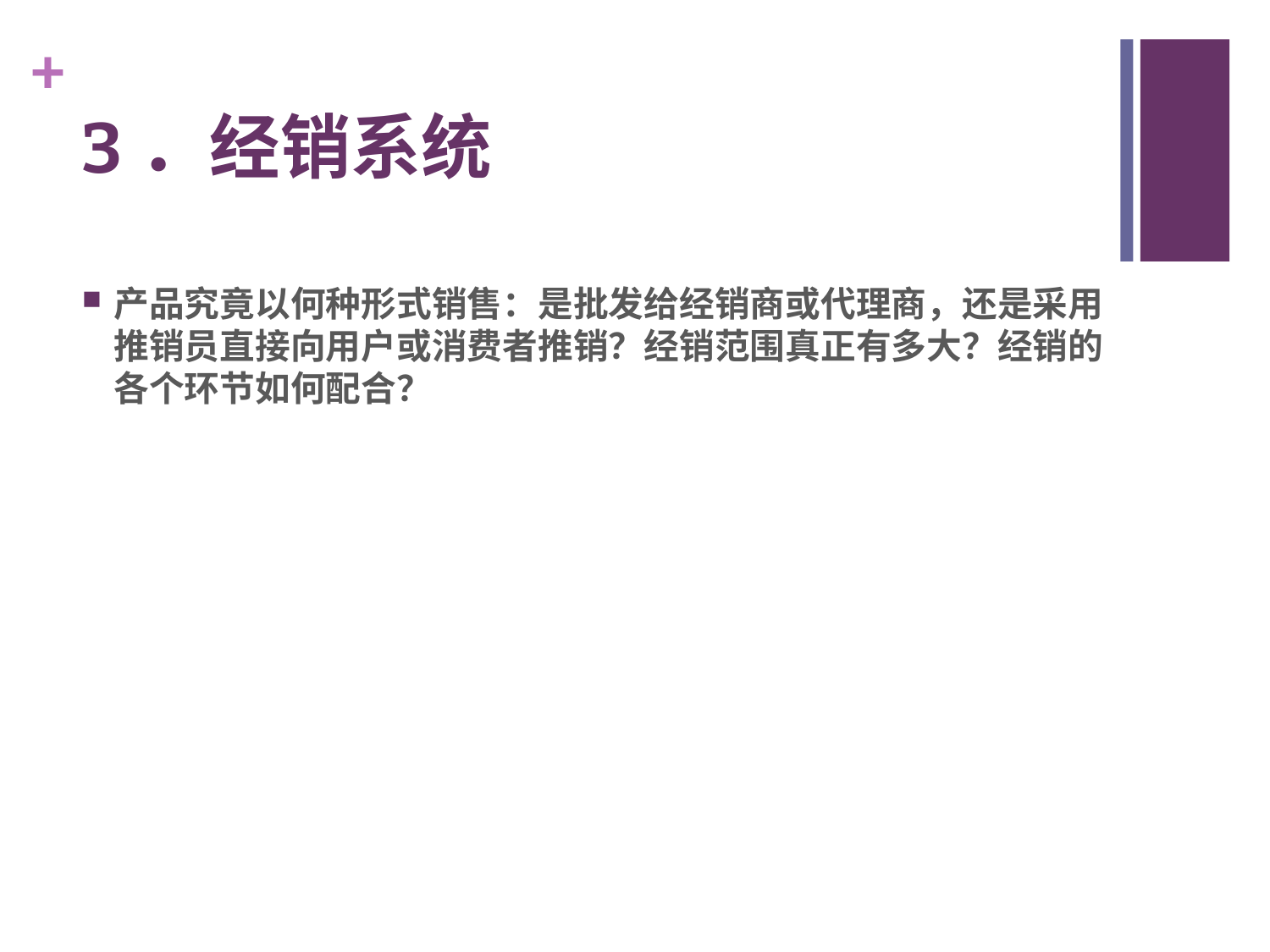

# 3．经销系统
产品究竟以何种形式销售：是批发给经销商或代理商，还是采用推销员直接向用户或消费者推销？经销范围真正有多大？经销的各个环节如何配合？